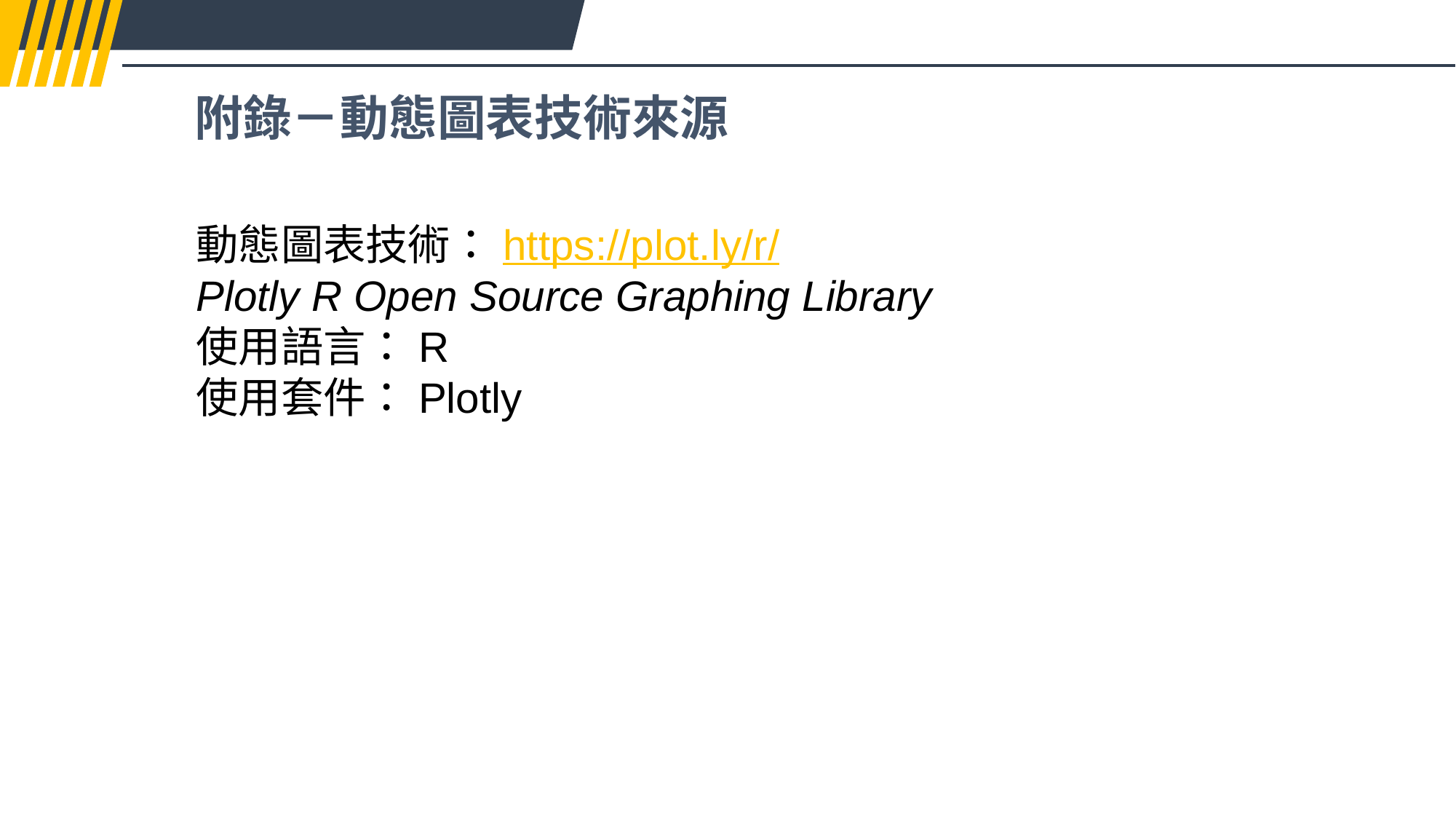

附錄－動態圖表技術來源
動態圖表技術：https://plot.ly/r/
Plotly R Open Source Graphing Library
使用語言：R
使用套件：Plotly